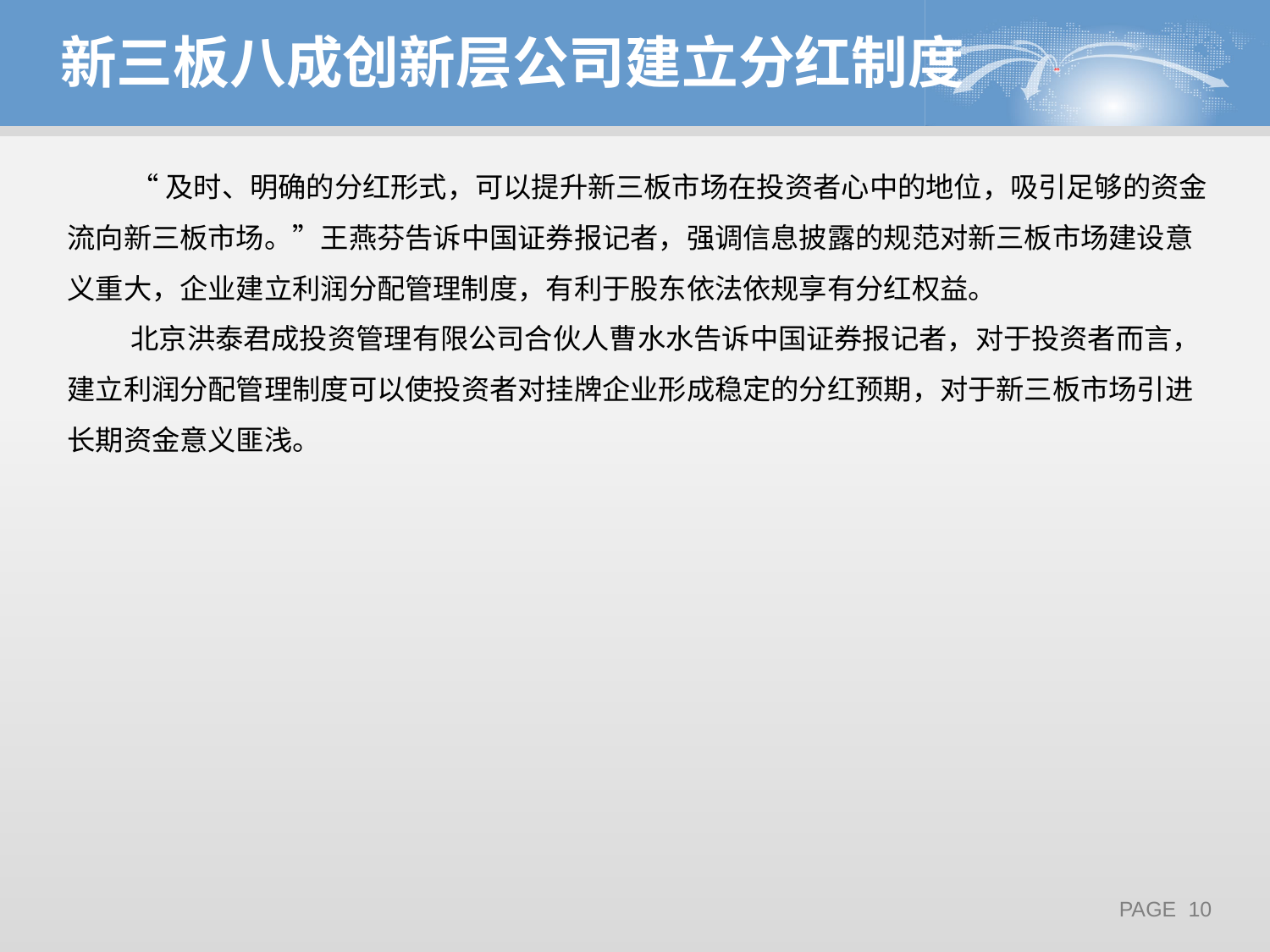

新三板八成创新层公司建立分红制度
“及时、明确的分红形式，可以提升新三板市场在投资者心中的地位，吸引足够的资金流向新三板市场。”王燕芬告诉中国证券报记者，强调信息披露的规范对新三板市场建设意义重大，企业建立利润分配管理制度，有利于股东依法依规享有分红权益。
北京洪泰君成投资管理有限公司合伙人曹水水告诉中国证券报记者，对于投资者而言，建立利润分配管理制度可以使投资者对挂牌企业形成稳定的分红预期，对于新三板市场引进长期资金意义匪浅。